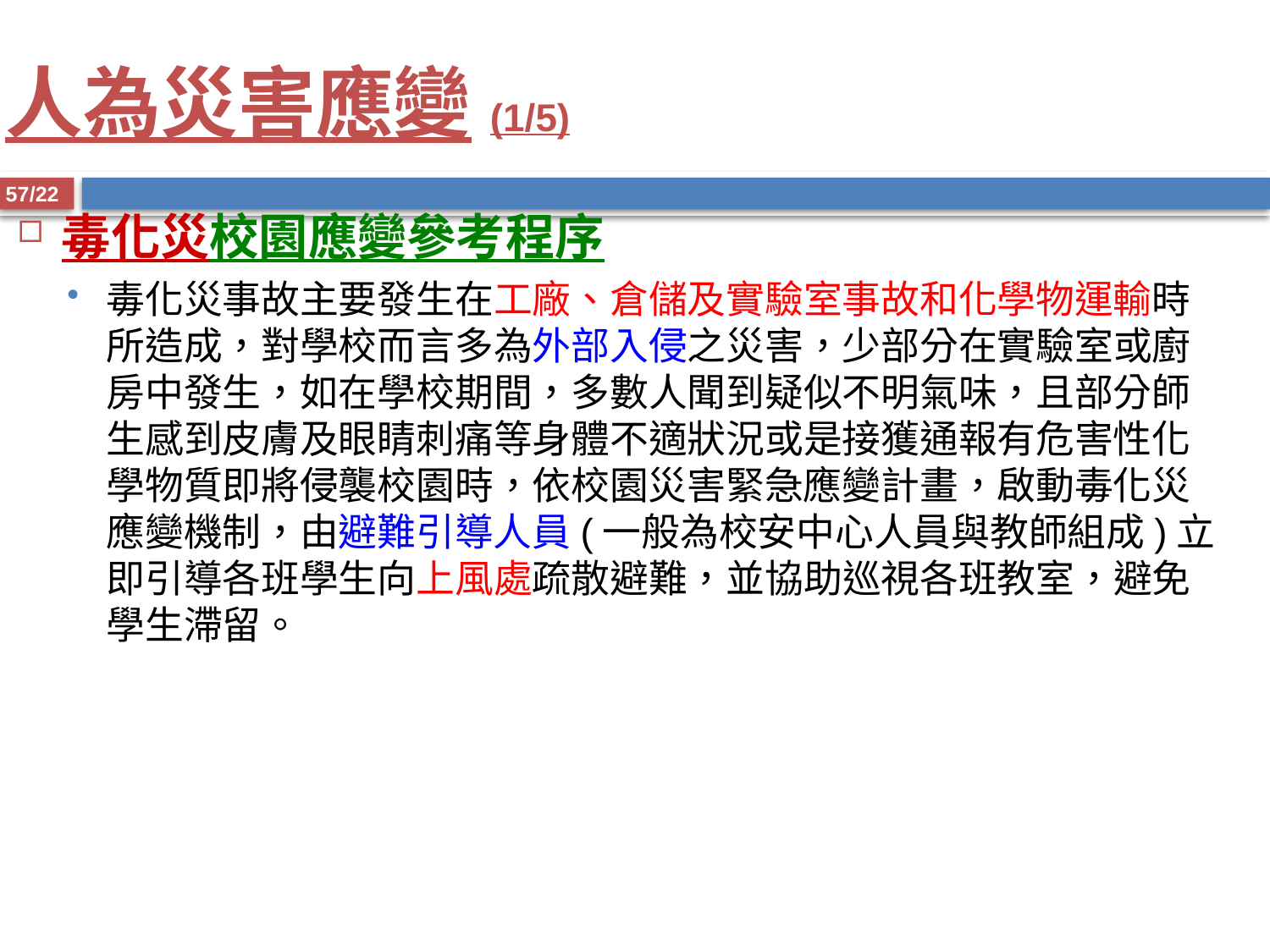

# 人為災害應變(1/5)
57/22
毒化災校園應變參考程序
毒化災事故主要發生在工廠、倉儲及實驗室事故和化學物運輸時所造成，對學校而言多為外部入侵之災害，少部分在實驗室或廚房中發生，如在學校期間，多數人聞到疑似不明氣味，且部分師生感到皮膚及眼睛刺痛等身體不適狀況或是接獲通報有危害性化學物質即將侵襲校園時，依校園災害緊急應變計畫，啟動毒化災應變機制，由避難引導人員(一般為校安中心人員與教師組成)立即引導各班學生向上風處疏散避難，並協助巡視各班教室，避免學生滯留。